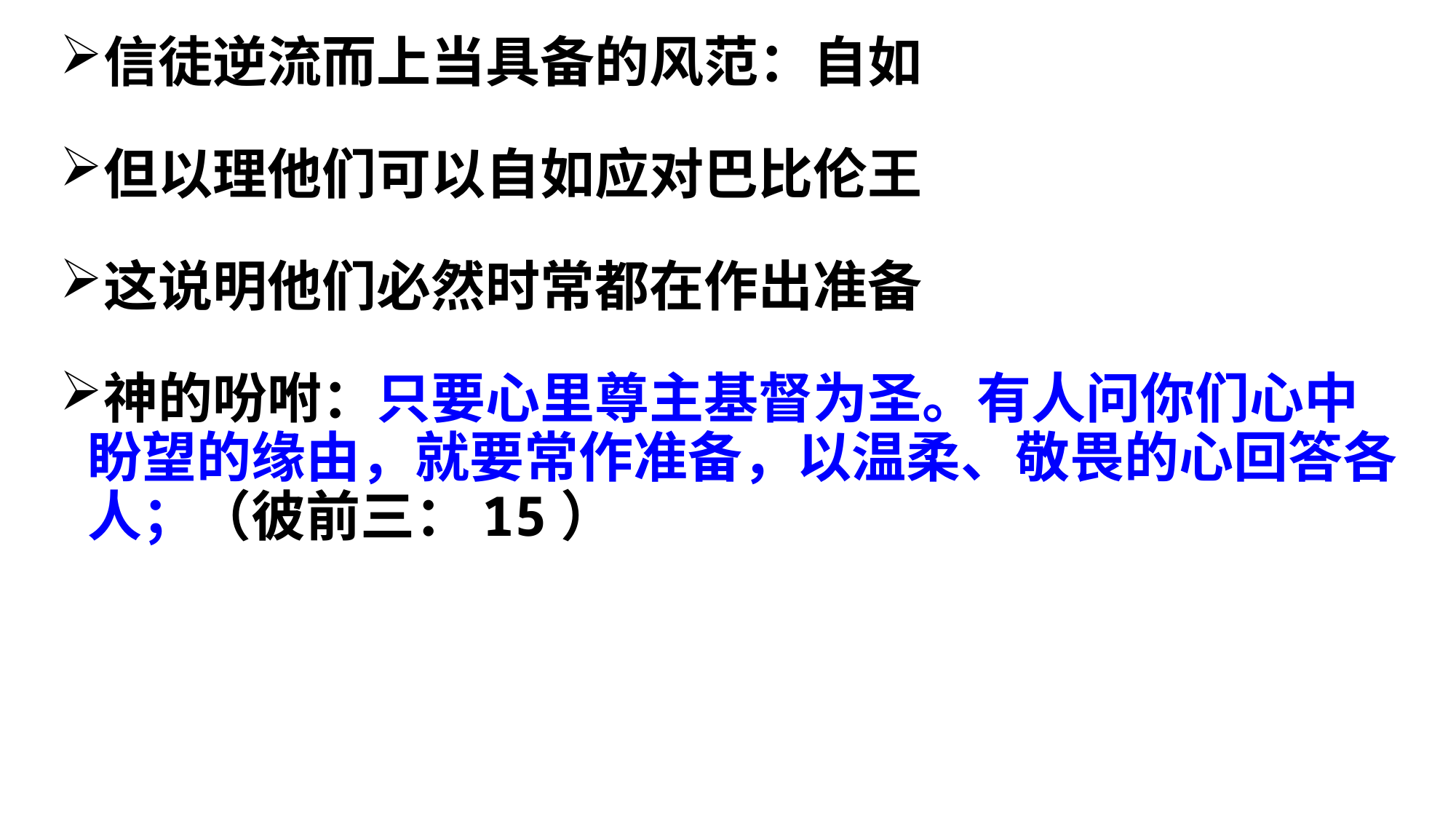

信徒逆流而上当具备的风范：自如

但以理他们可以自如应对巴比伦王

这说明他们必然时常都在作出准备

神的吩咐：只要心里尊主基督为圣。有人问你们心中盼望的缘由，就要常作准备，以温柔、敬畏的心回答各人；（彼前三：15）